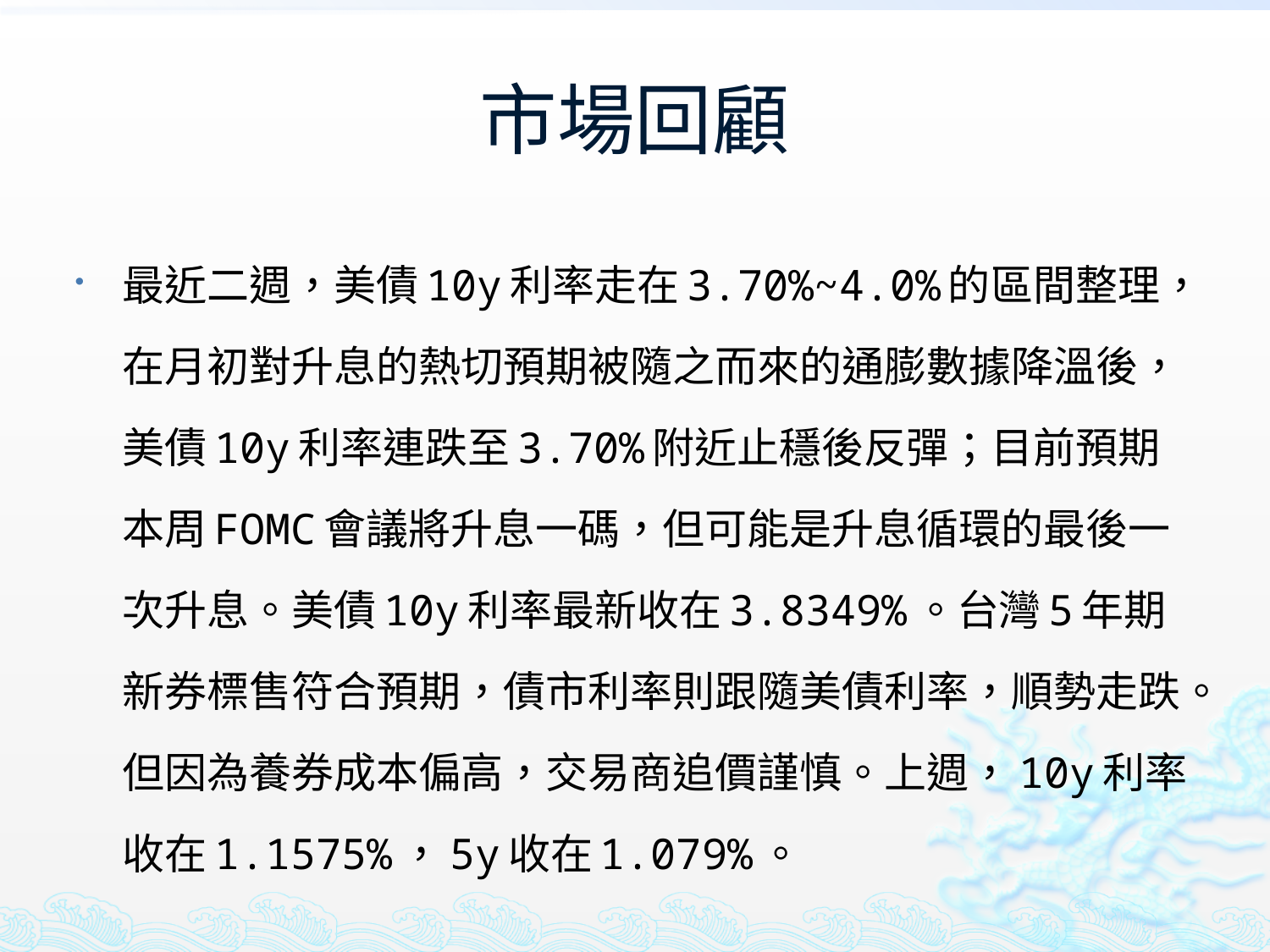

# 市場回顧
最近二週，美債10y利率走在3.70%~4.0%的區間整理，在月初對升息的熱切預期被隨之而來的通膨數據降溫後，美債10y利率連跌至3.70%附近止穩後反彈；目前預期本周FOMC會議將升息一碼，但可能是升息循環的最後一次升息。美債10y利率最新收在3.8349%。台灣5年期新券標售符合預期，債市利率則跟隨美債利率，順勢走跌。但因為養券成本偏高，交易商追價謹慎。上週，10y利率收在1.1575%，5y收在1.079%。